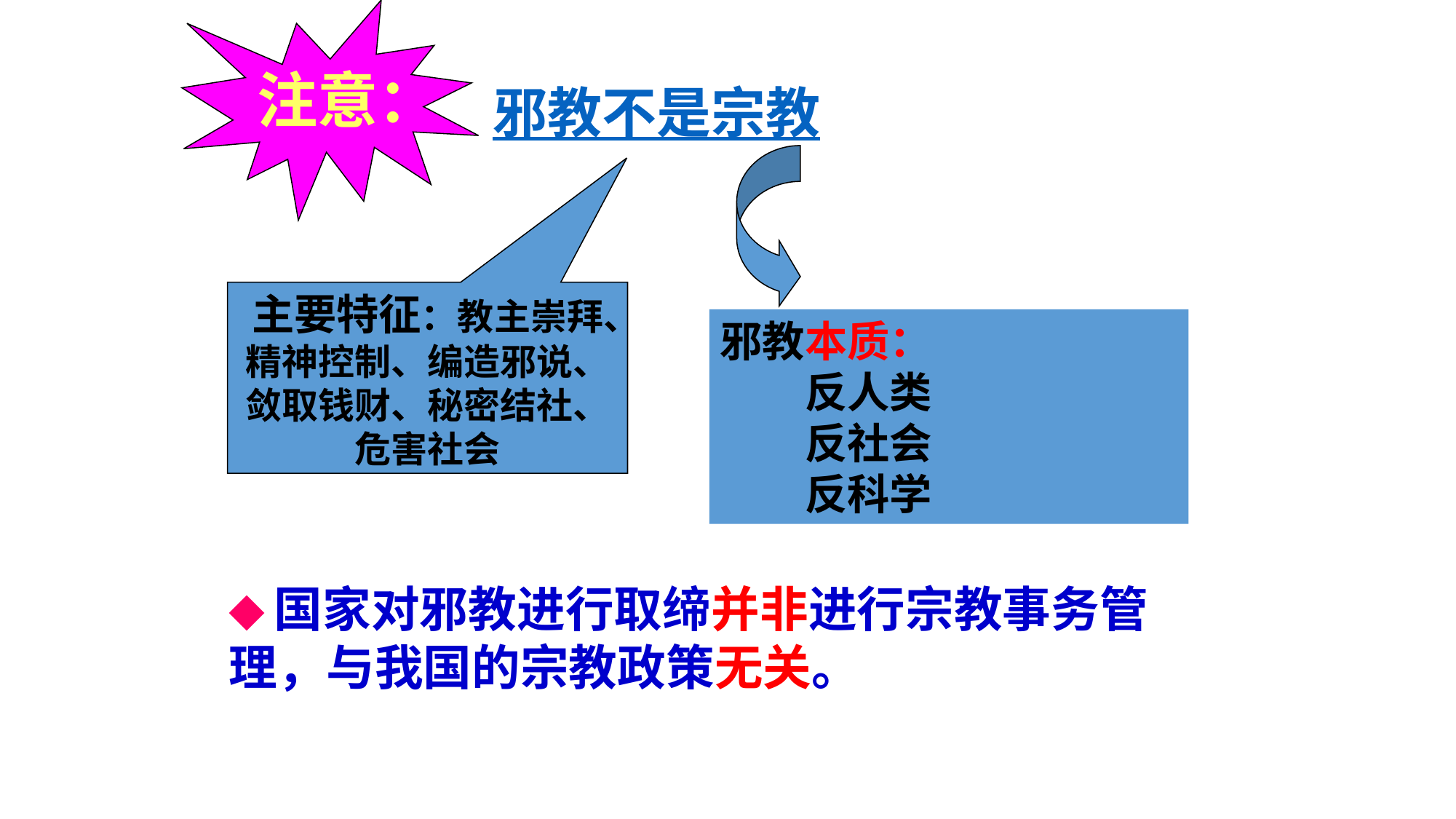

注意：
邪教不是宗教

主要特征：教主崇拜、精神控制、编造邪说、敛取钱财、秘密结社、危害社会
邪教本质：
　　反人类
　　反社会
　　反科学
◆国家对邪教进行取缔并非进行宗教事务管理，与我国的宗教政策无关。